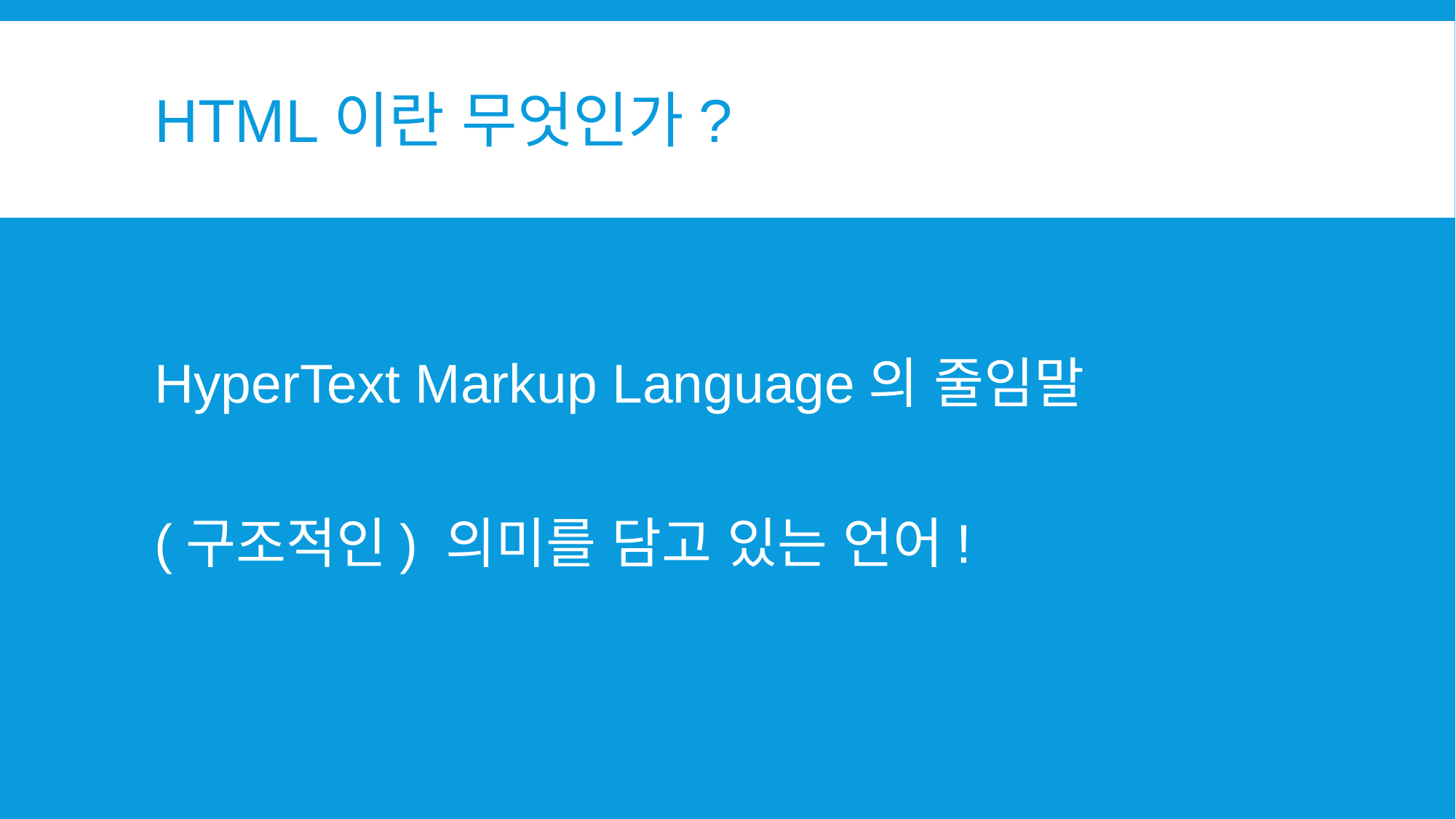

# HTML이란 무엇인가?
HyperText Markup Language의 줄임말

(구조적인) 의미를 담고 있는 언어!